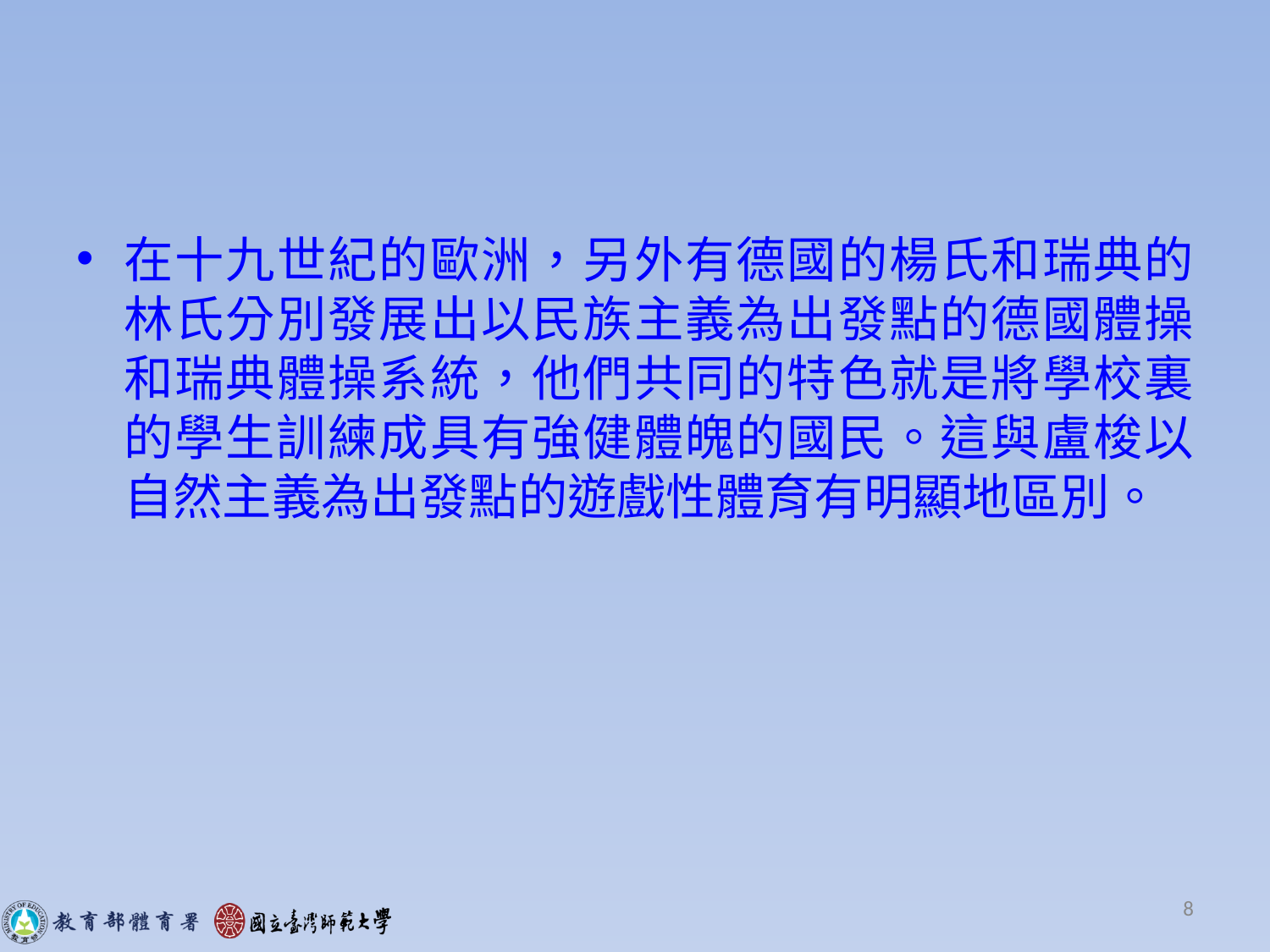

#
在十九世紀的歐洲，另外有德國的楊氏和瑞典的林氏分別發展出以民族主義為出發點的德國體操和瑞典體操系統，他們共同的特色就是將學校裏的學生訓練成具有強健體魄的國民。這與盧梭以自然主義為出發點的遊戲性體育有明顯地區別。
8